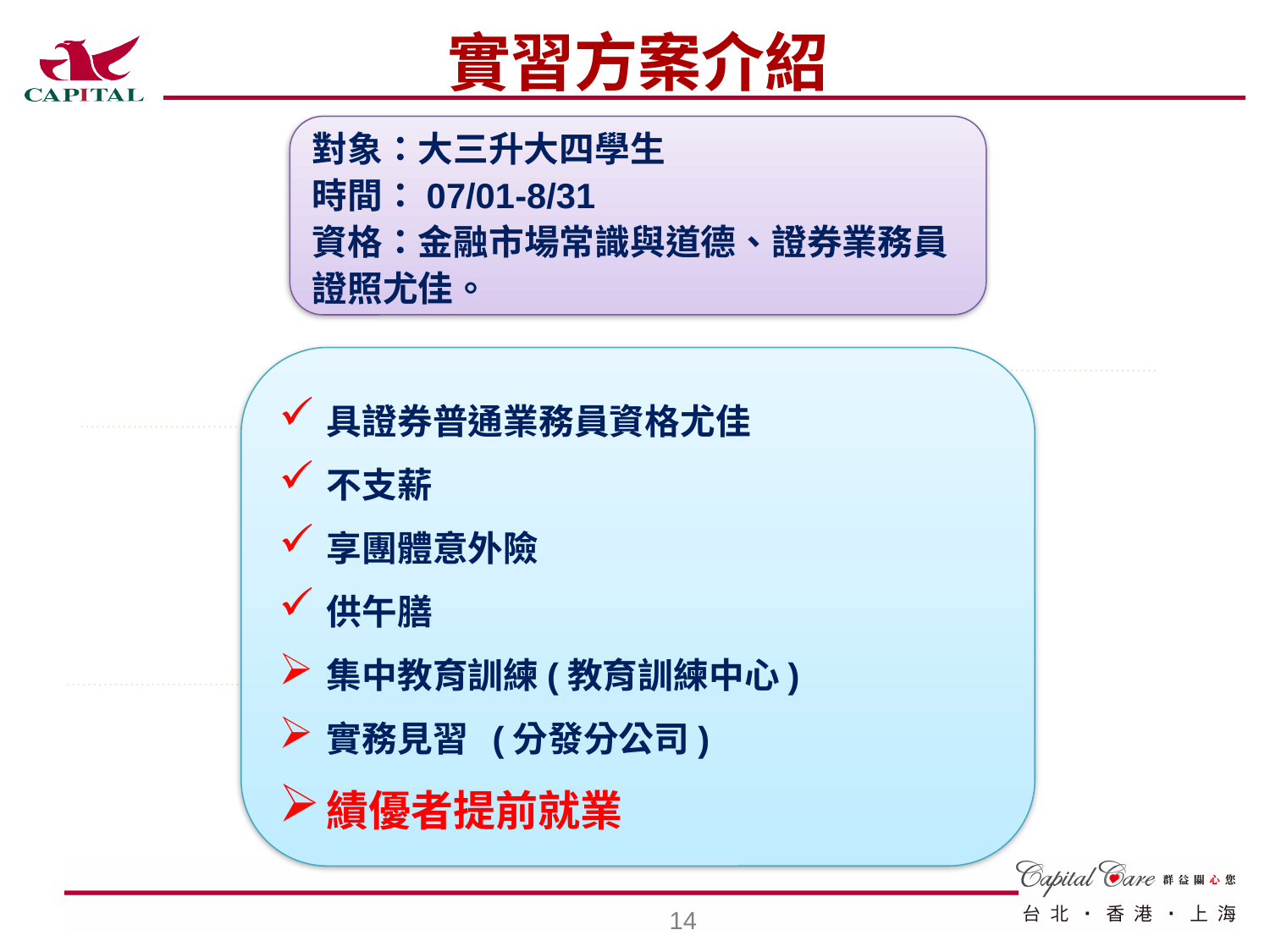

實習方案介紹
對象：大三升大四學生
時間：07/01-8/31
資格：金融市場常識與道德、證券業務員證照尤佳。
具證券普通業務員資格尤佳
不支薪
享團體意外險
供午膳
集中教育訓練(教育訓練中心)
實務見習  (分發分公司)
績優者提前就業

14